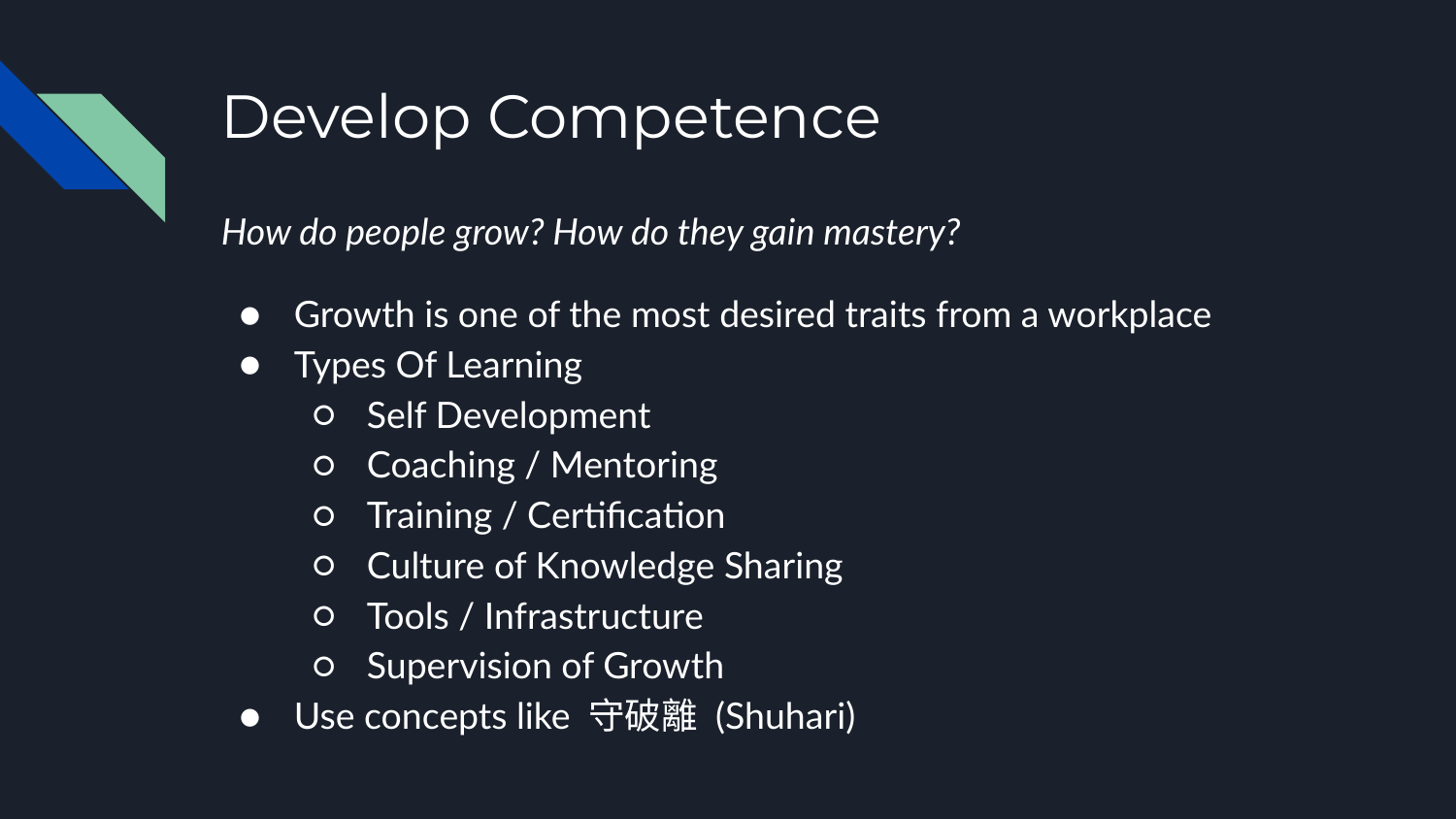

# Develop Competence
How do people grow? How do they gain mastery?
Growth is one of the most desired traits from a workplace
Types Of Learning
Self Development
Coaching / Mentoring
Training / Certification
Culture of Knowledge Sharing
Tools / Infrastructure
Supervision of Growth
Use concepts like 守破離 (Shuhari)